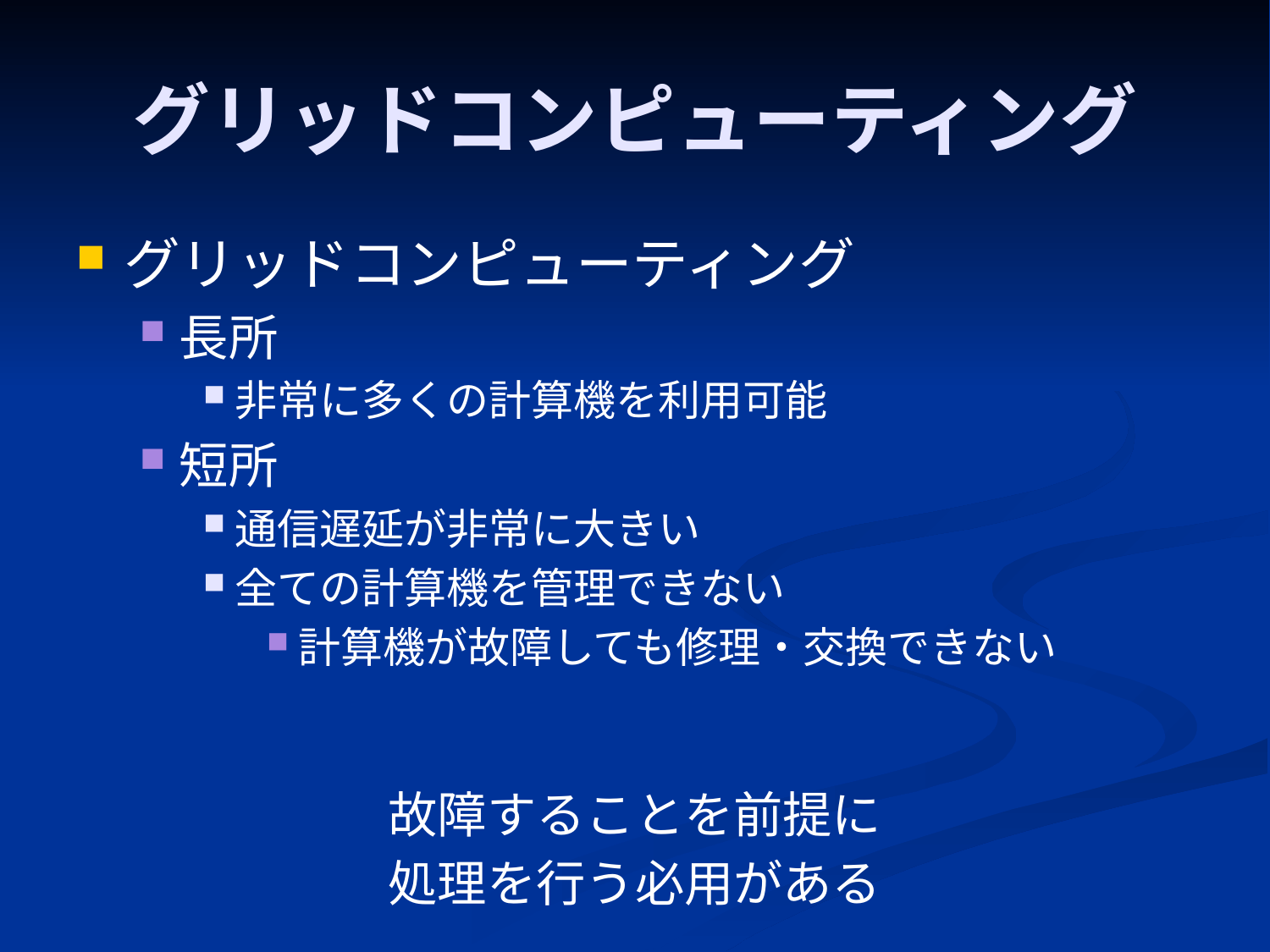

# グリッドコンピューティング
グリッドコンピューティング
長所
非常に多くの計算機を利用可能
短所
通信遅延が非常に大きい
全ての計算機を管理できない
計算機が故障しても修理・交換できない
故障することを前提に
処理を行う必用がある